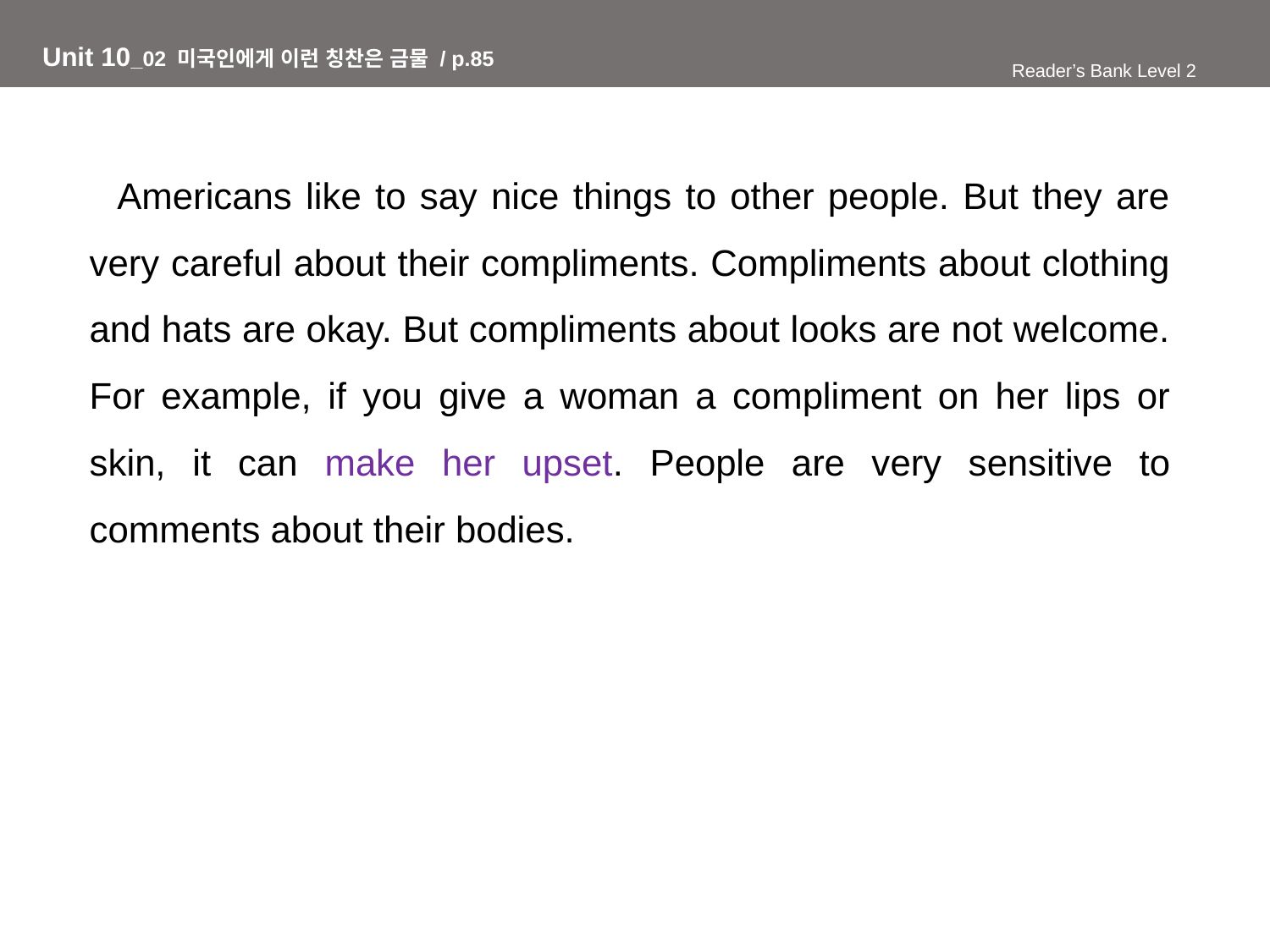

# Unit 10_02 미국인에게 이런 칭찬은 금물 / p.85
Reader’s Bank Level 2

  Americans like to say nice things to other people. But they are very careful about their compliments. Compliments about clothing and hats are okay. But compliments about looks are not welcome. For example, if you give a woman a compliment on her lips or skin, it can make her upset. People are very sensitive to comments about their bodies.